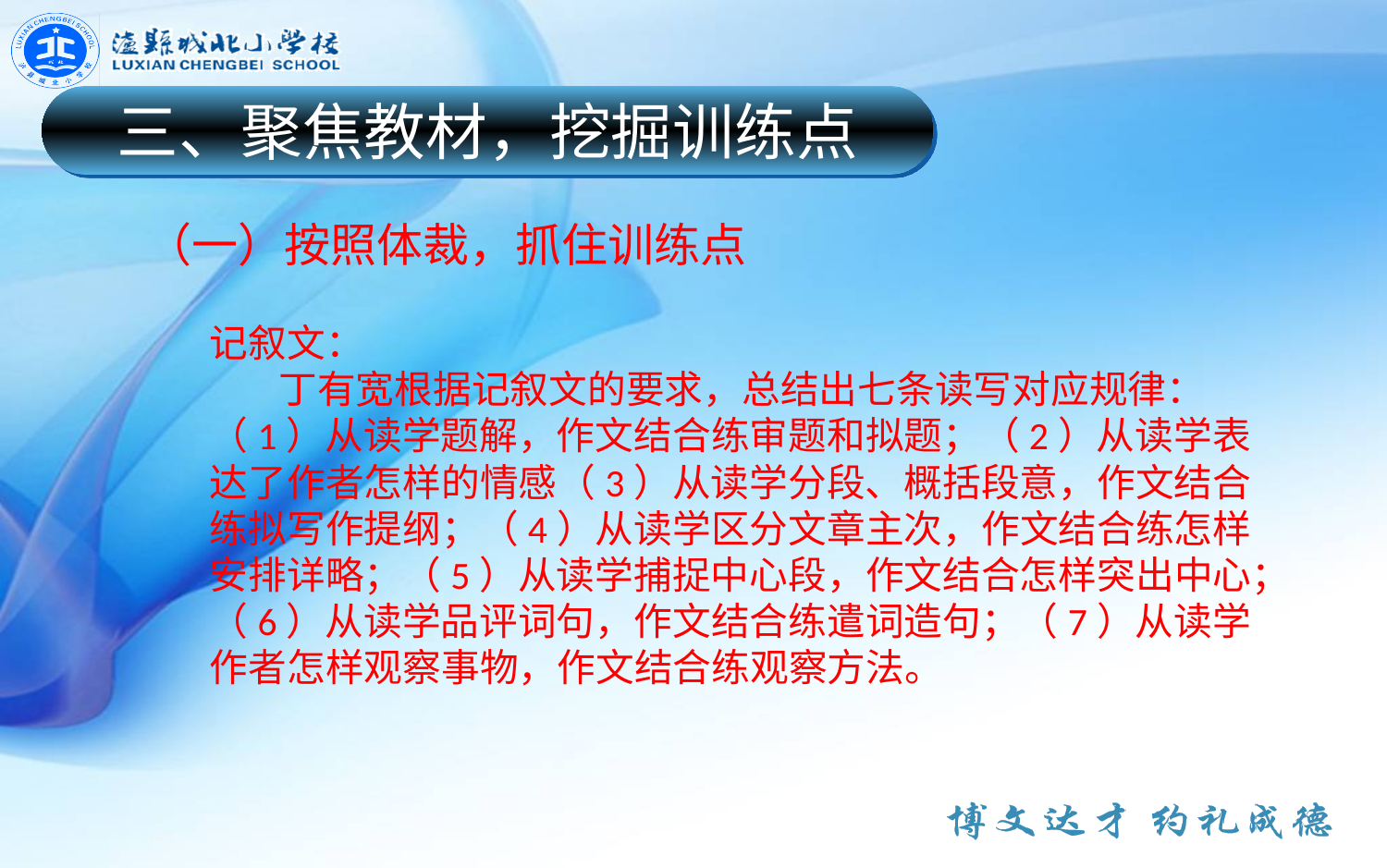

三、聚焦教材，挖掘训练点
     （一）按照体裁，抓住训练点

记叙文：
       丁有宽根据记叙文的要求，总结出七条读写对应规律：（1）从读学题解，作文结合练审题和拟题；（2）从读学表达了作者怎样的情感（3）从读学分段、概括段意，作文结合练拟写作提纲；（4）从读学区分文章主次，作文结合练怎样安排详略；（5）从读学捕捉中心段，作文结合怎样突出中心；（6）从读学品评词句，作文结合练遣词造句；（7）从读学作者怎样观察事物，作文结合练观察方法。